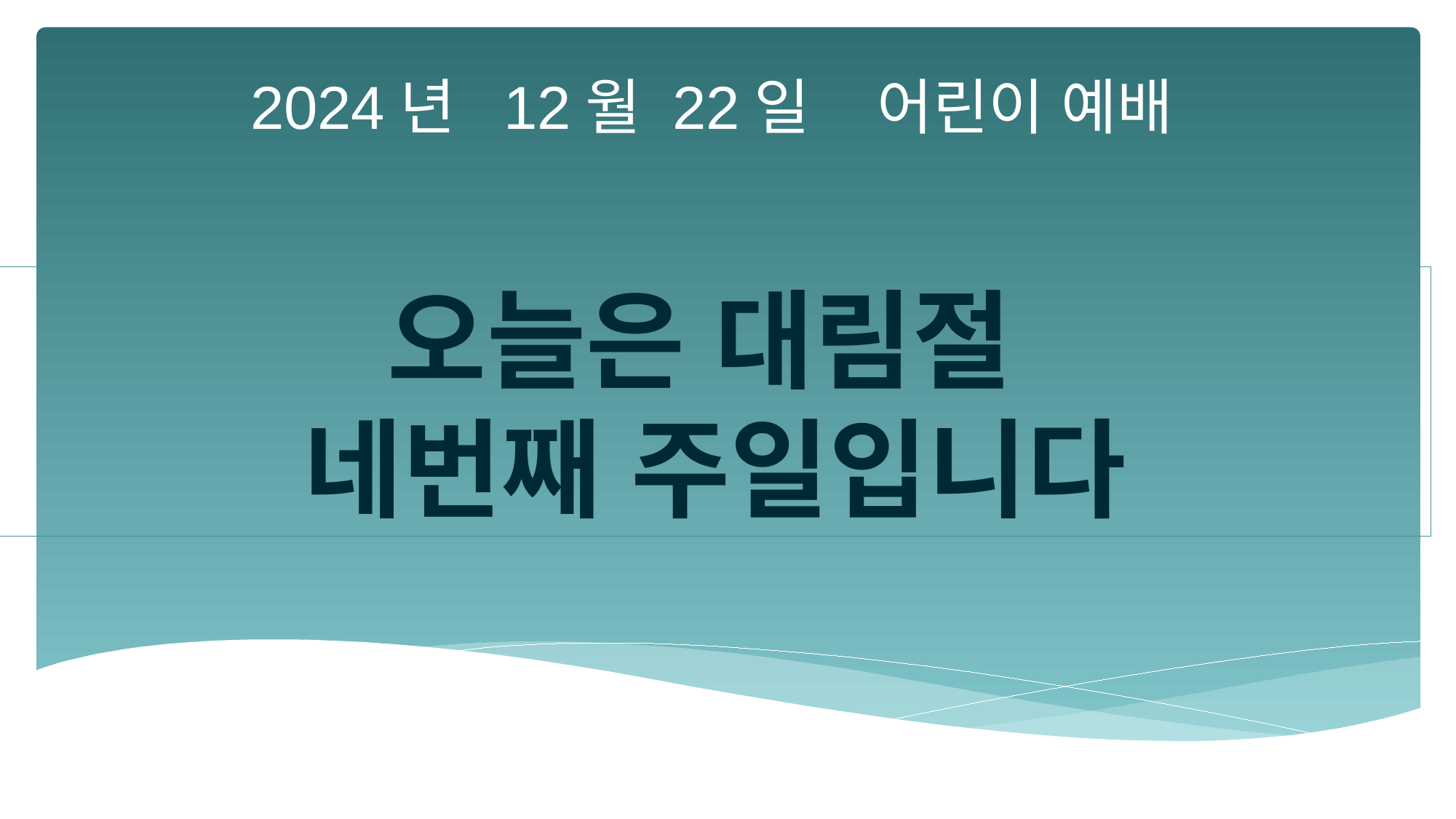

2024년  12월 22일    어린이 예배
오늘은 대림절
네번째 주일입니다